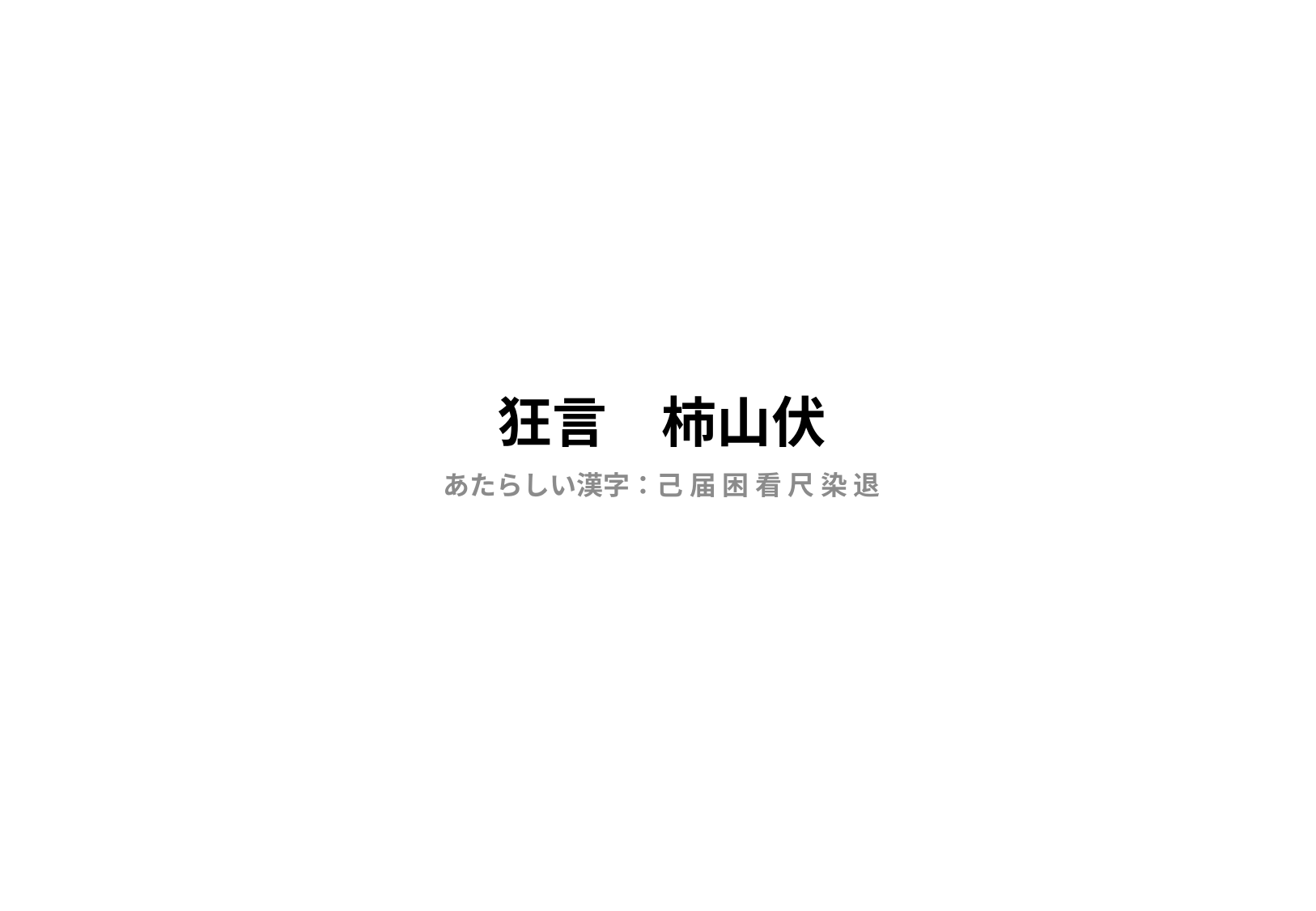

# 狂言　柿山伏
あたらしい漢字：己 届 困 看 尺 染 退